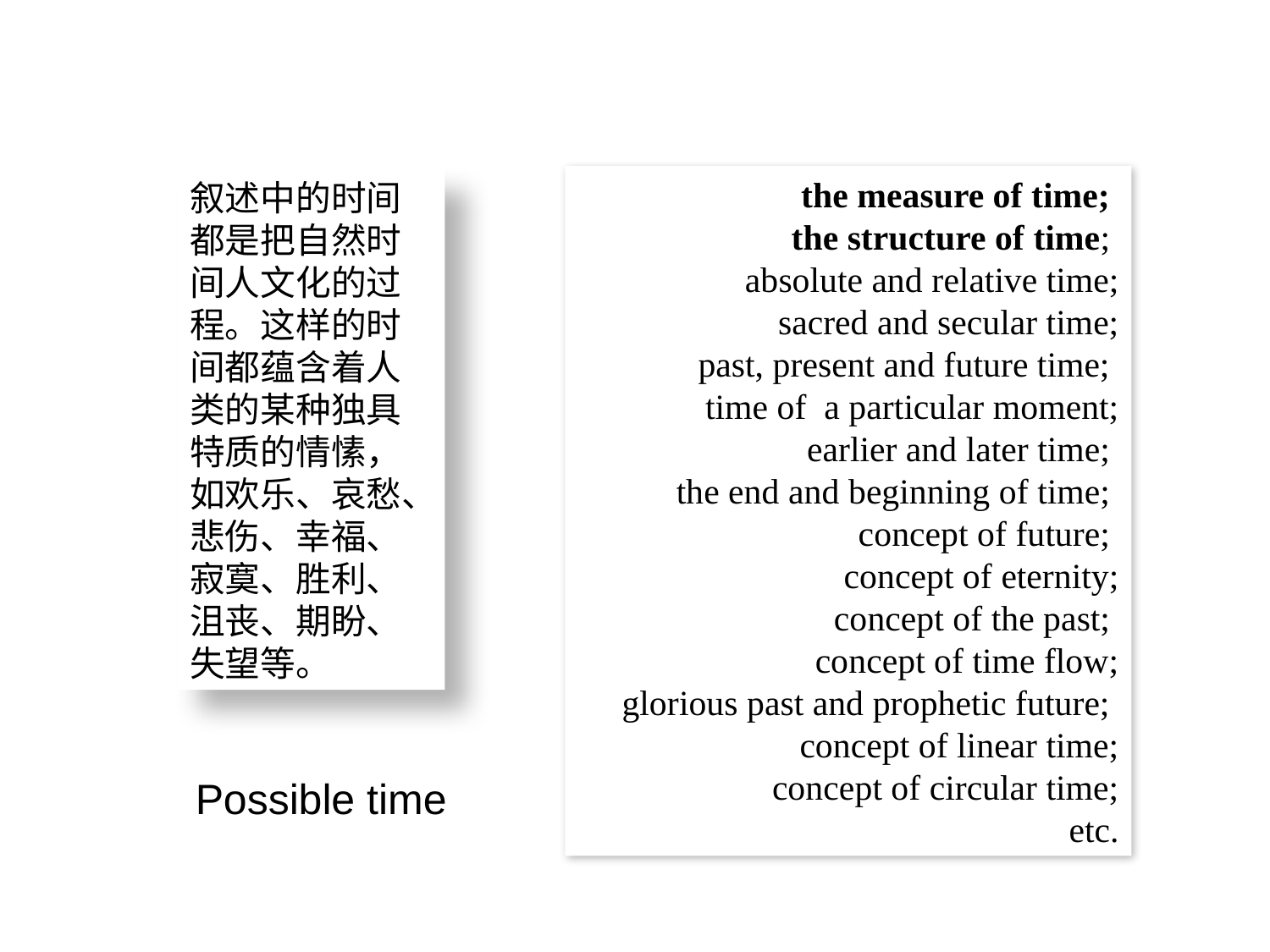

the measure of time;
the structure of time;
absolute and relative time;
sacred and secular time;
past, present and future time;
time of  a particular moment;
earlier and later time;
the end and beginning of time;
concept of future;
concept of eternity;
concept of the past;
concept of time flow;
glorious past and prophetic future;
concept of linear time;
concept of circular time;
etc.
叙述中的时间都是把自然时间人文化的过程。这样的时间都蕴含着人类的某种独具特质的情愫，如欢乐、哀愁、悲伤、幸福、寂寞、胜利、沮丧、期盼、失望等。
Possible time

12